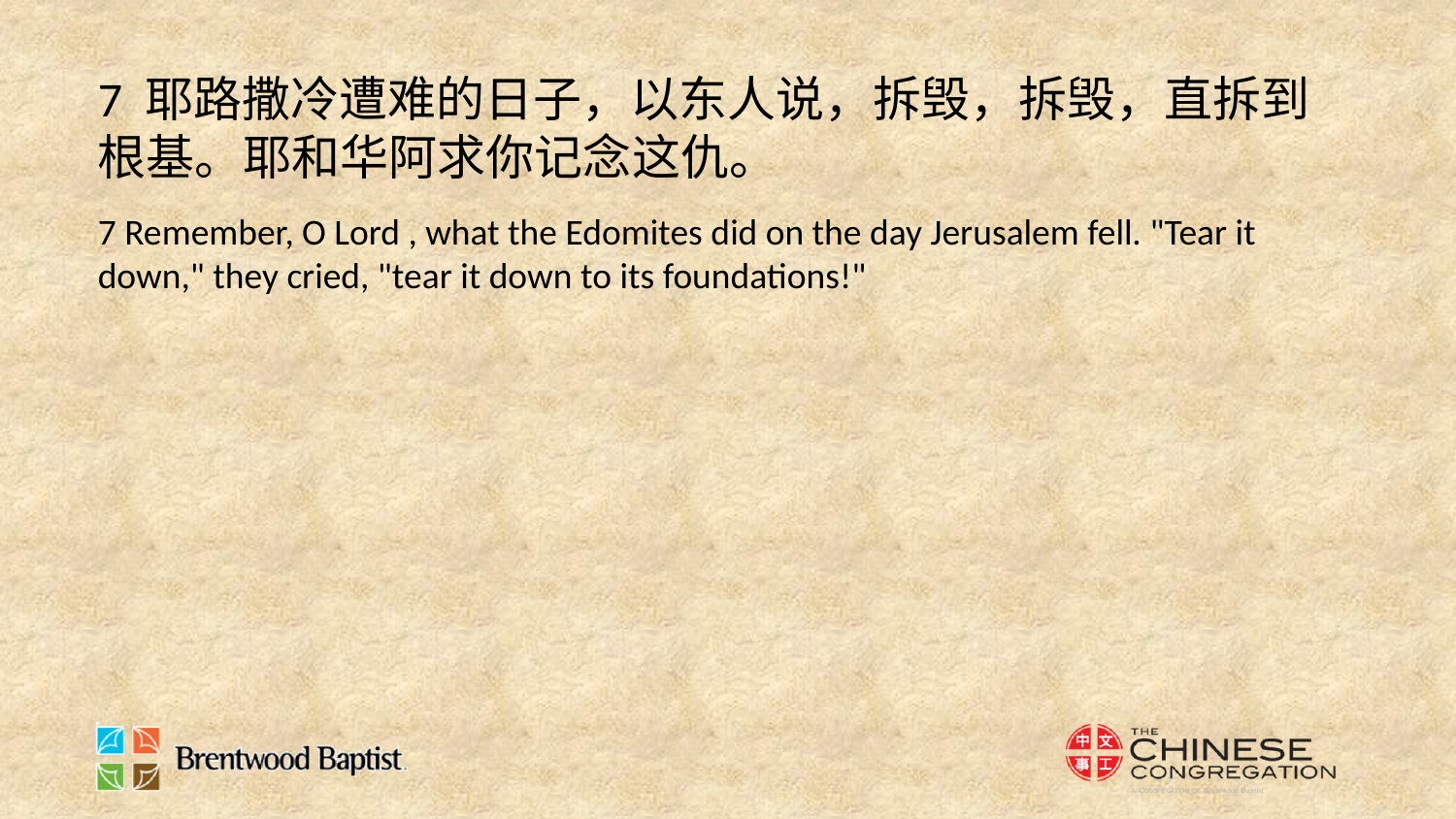

7 耶路撒冷遭难的日子，以东人说，拆毁，拆毁，直拆到根基。耶和华阿求你记念这仇。

7 Remember, O Lord , what the Edomites did on the day Jerusalem fell. "Tear it down," they cried, "tear it down to its foundations!"